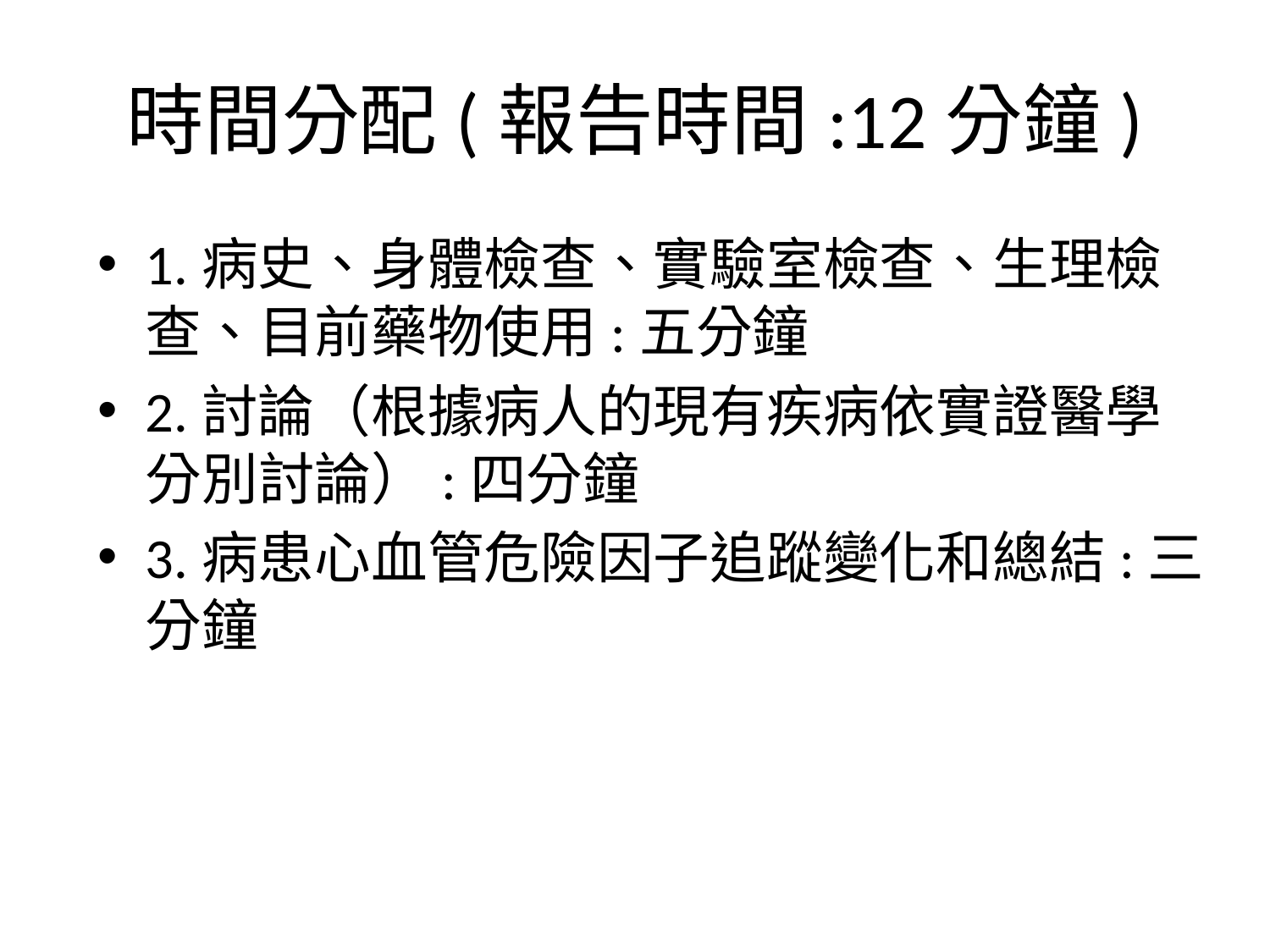

# 時間分配(報告時間:12分鐘)
1.病史、身體檢查、實驗室檢查、生理檢查、目前藥物使用:五分鐘
2.討論（根據病人的現有疾病依實證醫學分別討論）:四分鐘
3.病患心血管危險因子追蹤變化和總結:三分鐘